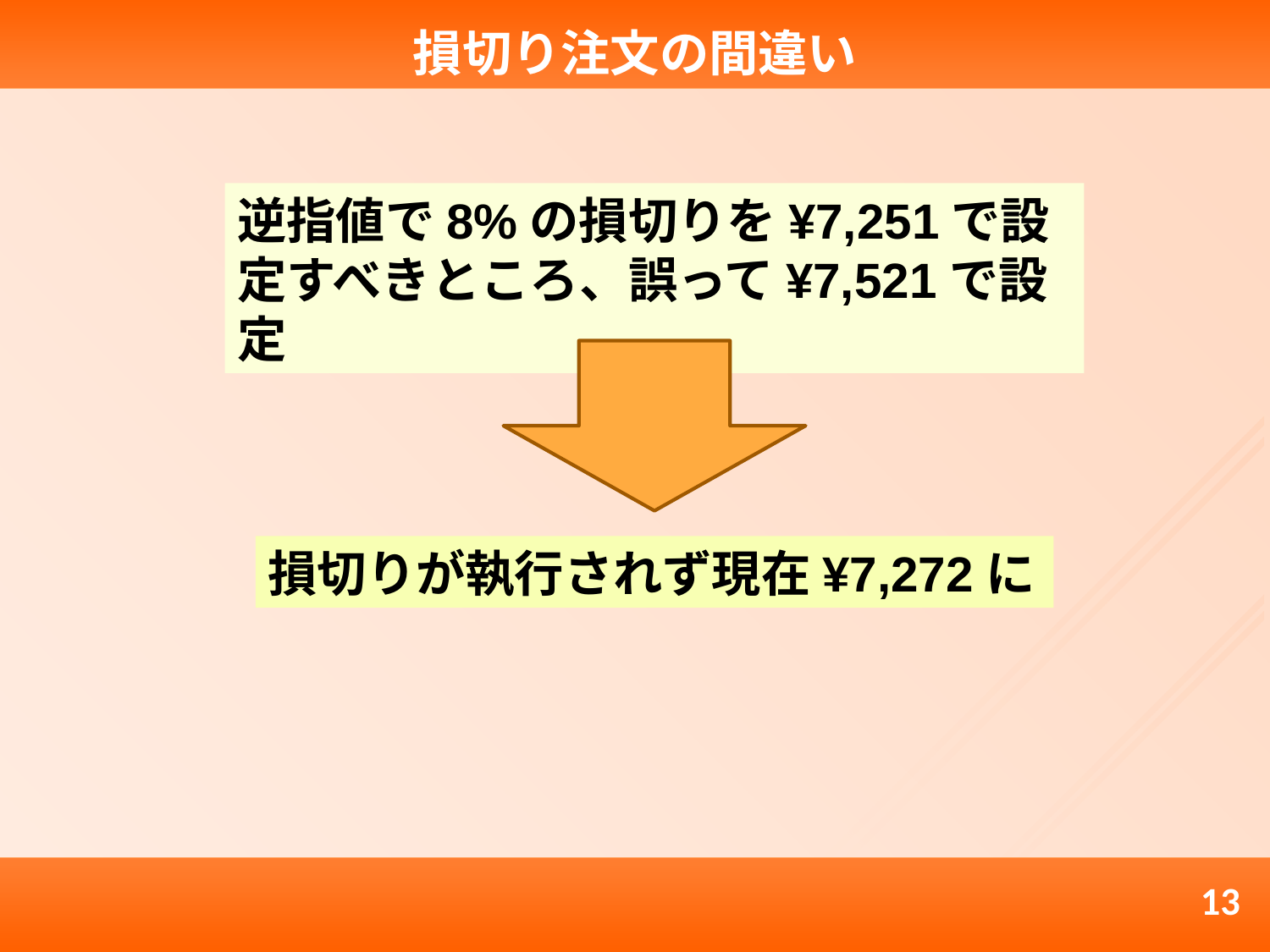

損切り注文の間違い
逆指値で8%の損切りを¥7,251で設定すべきところ、誤って¥7,521で設定

損切りが執行されず現在¥7,272に
13